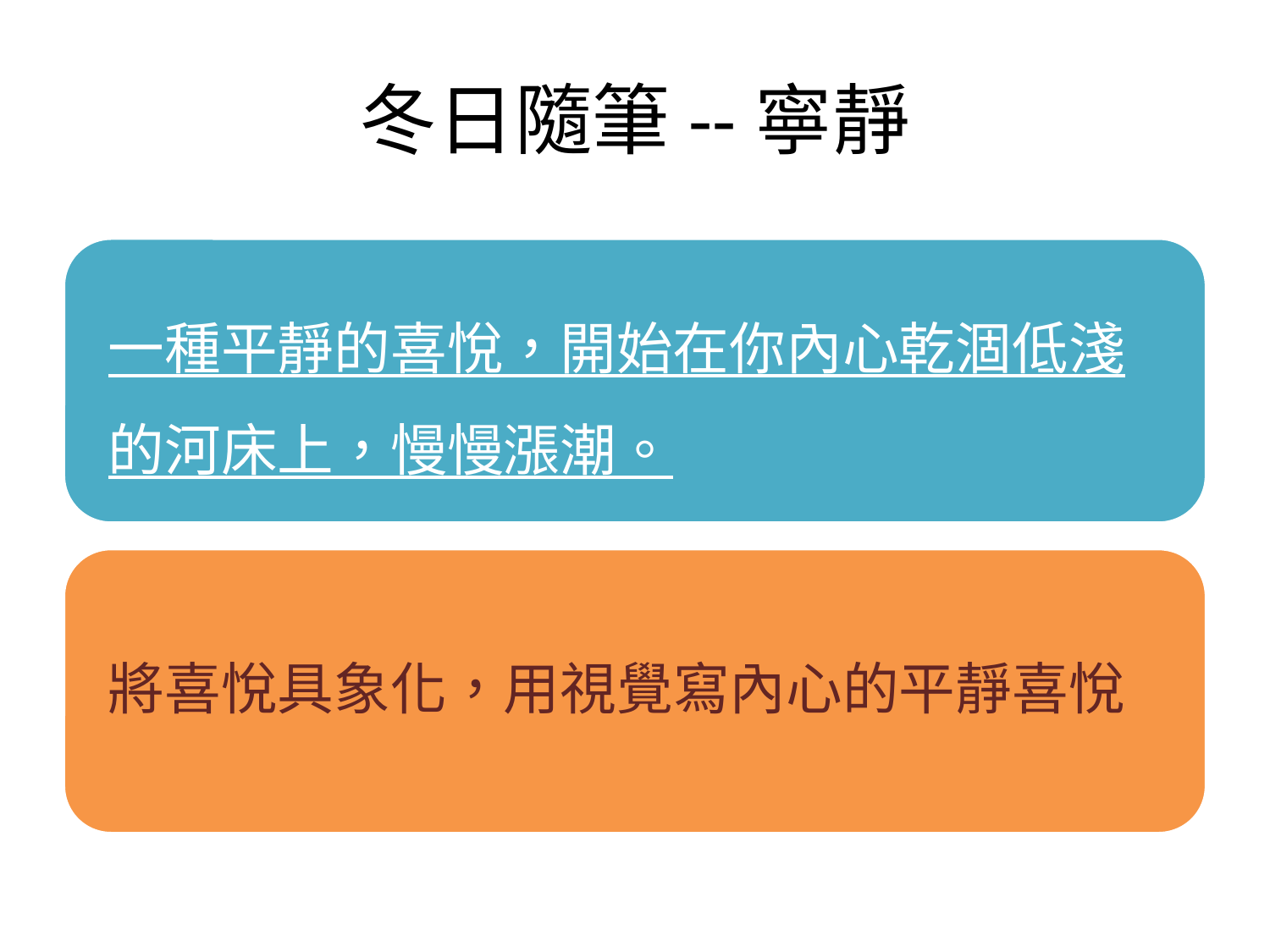

# 冬日隨筆--寧靜
一種平靜的喜悅，開始在你內心乾涸低淺的河床上，慢慢漲潮。
將喜悅具象化，用視覺寫內心的平靜喜悅